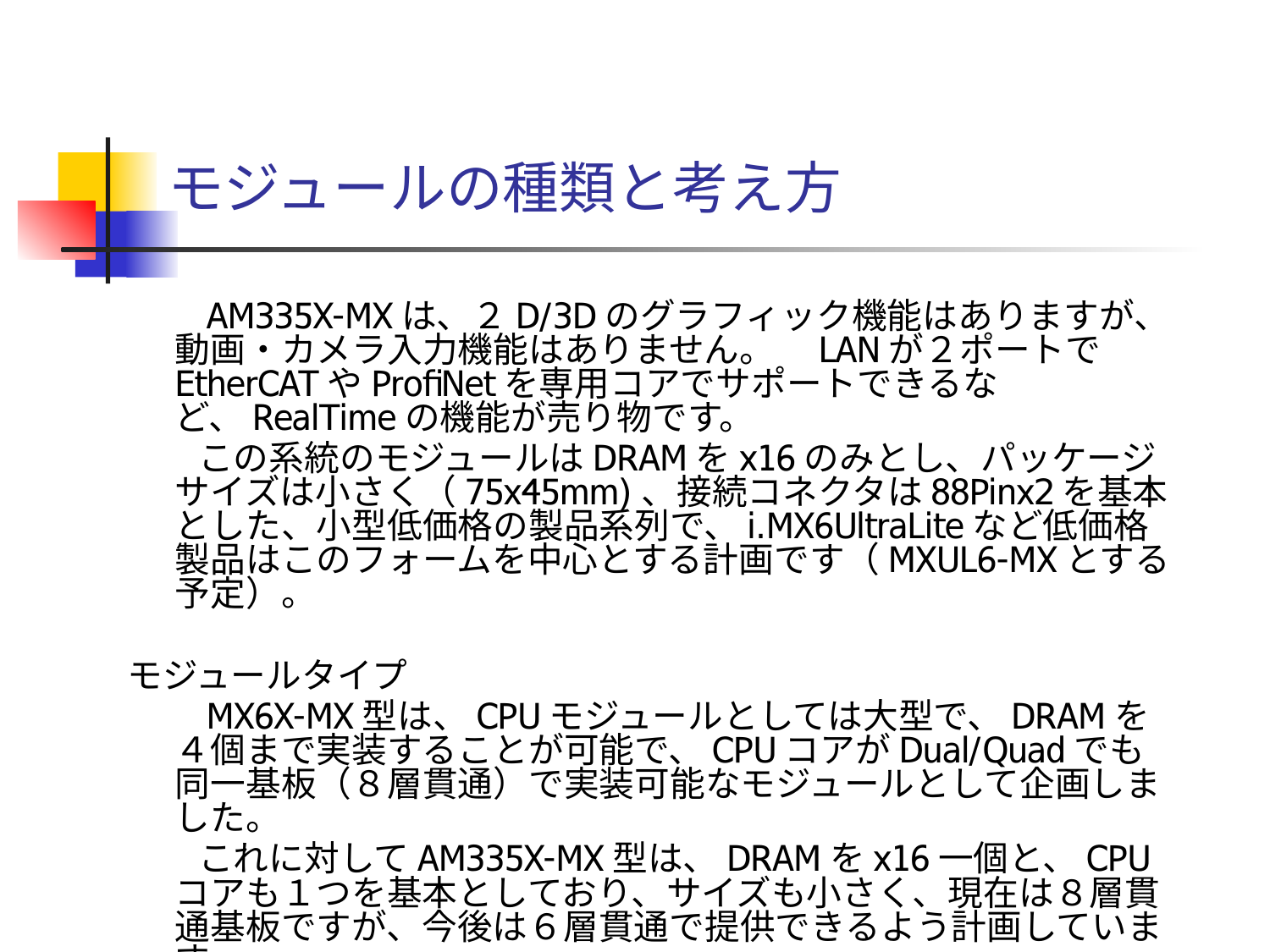

# モジュールの種類と考え方

　　AM335X-MXは、２D/3Dのグラフィック機能はありますが、動画・カメラ入力機能はありません。　LANが２ポートでEtherCATやProfiNetを専用コアでサポートできるなど、RealTimeの機能が売り物です。
　　この系統のモジュールはDRAMをx16のみとし、パッケージサイズは小さく（75x45mm)、接続コネクタは88Pinx2を基本とした、小型低価格の製品系列で、i.MX6UltraLiteなど低価格製品はこのフォームを中心とする計画です（MXUL6-MXとする予定）。

モジュールタイプ
　　MX6X-MX型は、CPUモジュールとしては大型で、DRAMを４個まで実装することが可能で、CPUコアがDual/Quadでも同一基板（８層貫通）で実装可能なモジュールとして企画しました。
　　これに対してAM335X-MX型は、DRAMをx16一個と、CPUコアも１つを基本としており、サイズも小さく、現在は８層貫通基板ですが、今後は６層貫通で提供できるよう計画しています。
　　さらに２種類の中間型や、ビルドアップの超小型版も考えています。